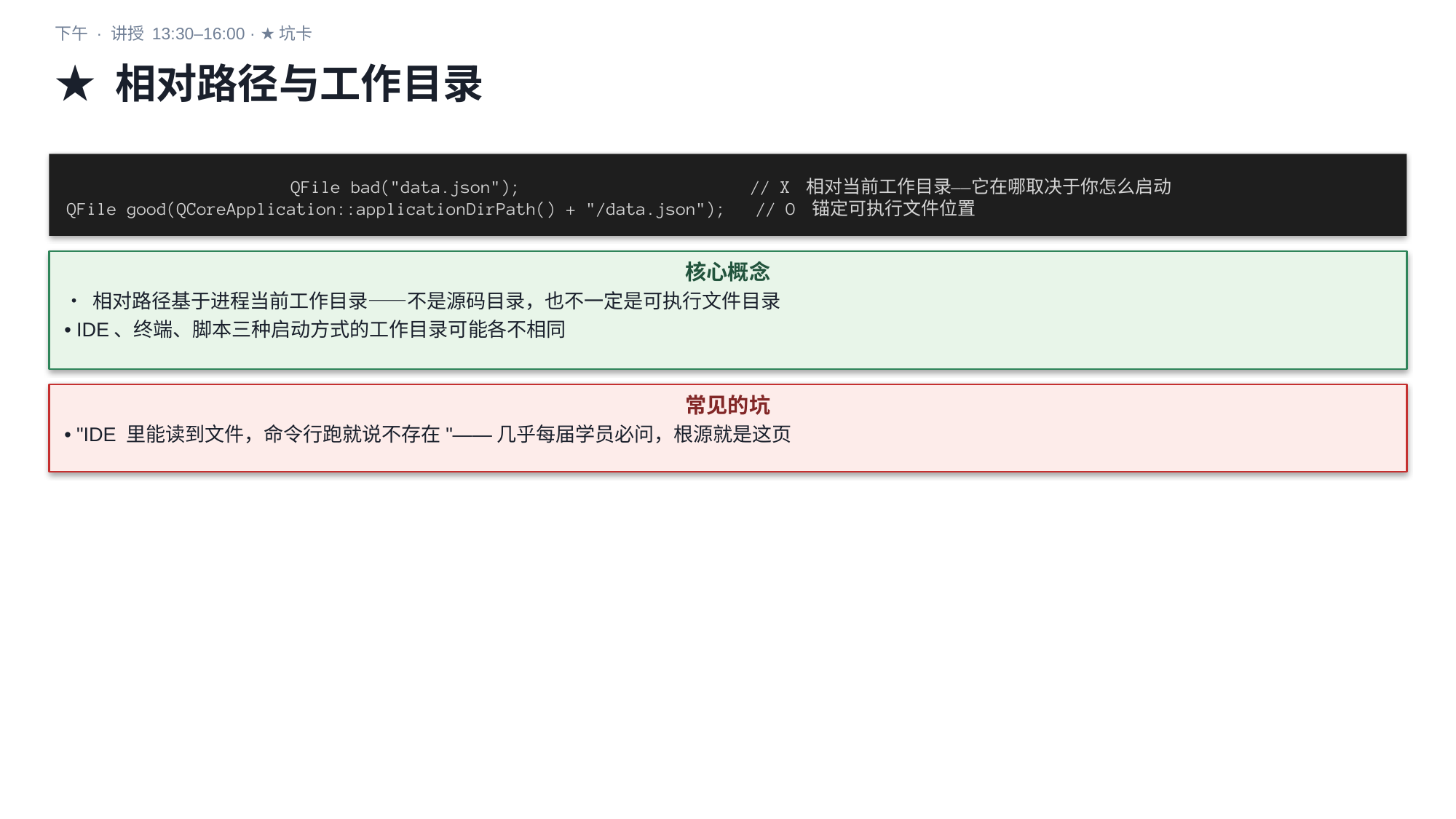

下午 · 讲授 13:30–16:00 · ★坑卡
★ 相对路径与工作目录
QFile bad("data.json");                       // X 相对当前工作目录——它在哪取决于你怎么启动
QFile good(QCoreApplication::applicationDirPath() + "/data.json");   // O 锚定可执行文件位置
核心概念
• 相对路径基于进程当前工作目录——不是源码目录，也不一定是可执行文件目录
• IDE、终端、脚本三种启动方式的工作目录可能各不相同
常见的坑
• "IDE 里能读到文件，命令行跑就说不存在"——几乎每届学员必问，根源就是这页